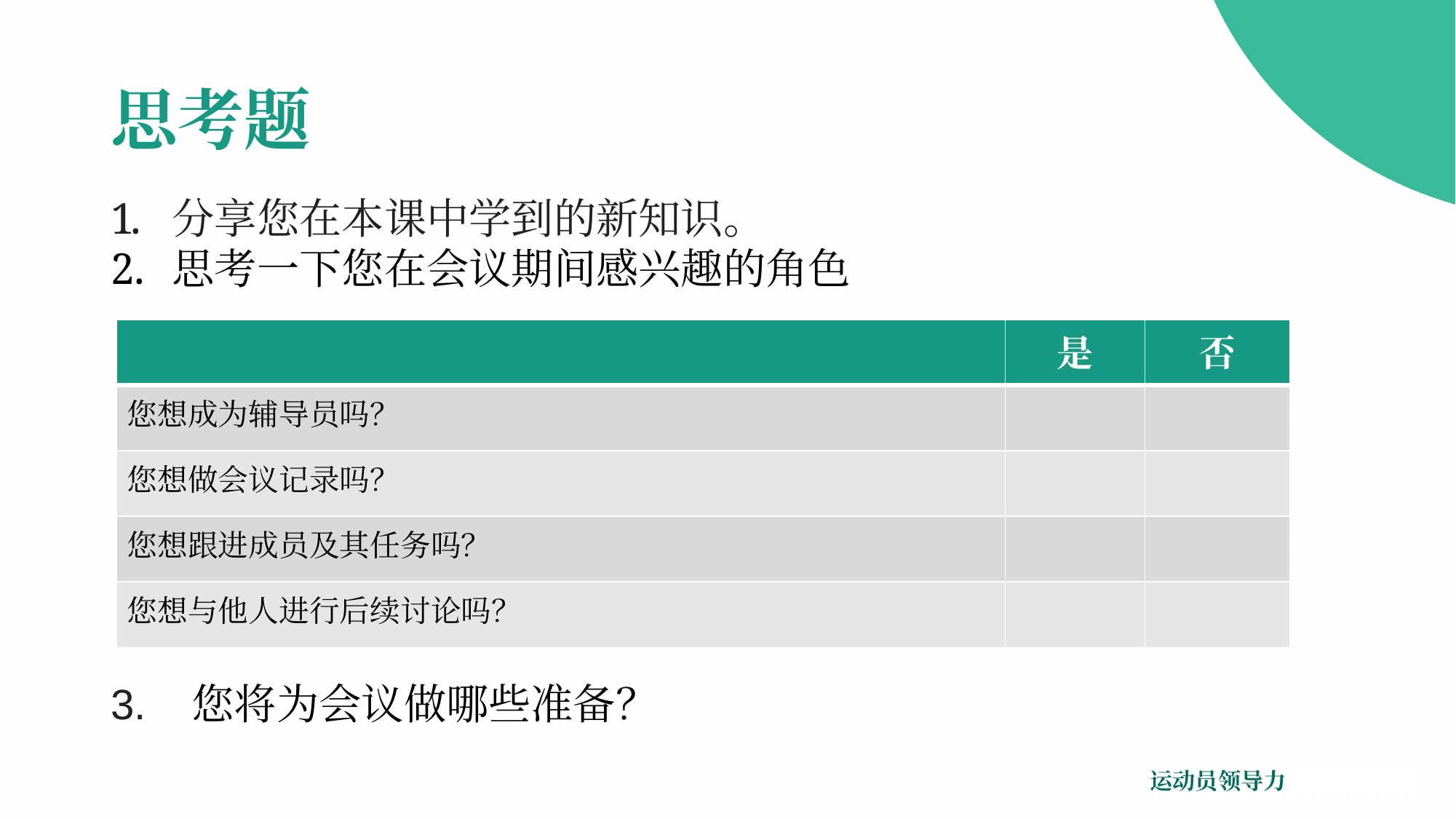

# 思考题
分享您在本课中学到的新知识。
思考一下您在会议期间感兴趣的角色

|  | 是 | 否 |
| --- | --- | --- |
| 您想成为辅导员吗？ |  |  |
| 您想做会议记录吗？ |  |  |
| 您想跟进成员及其任务吗？ |  |  |
| 您想与他人进行后续讨论吗？ |  |  |
3.    您将为会议做哪些准备？

运动员领导力